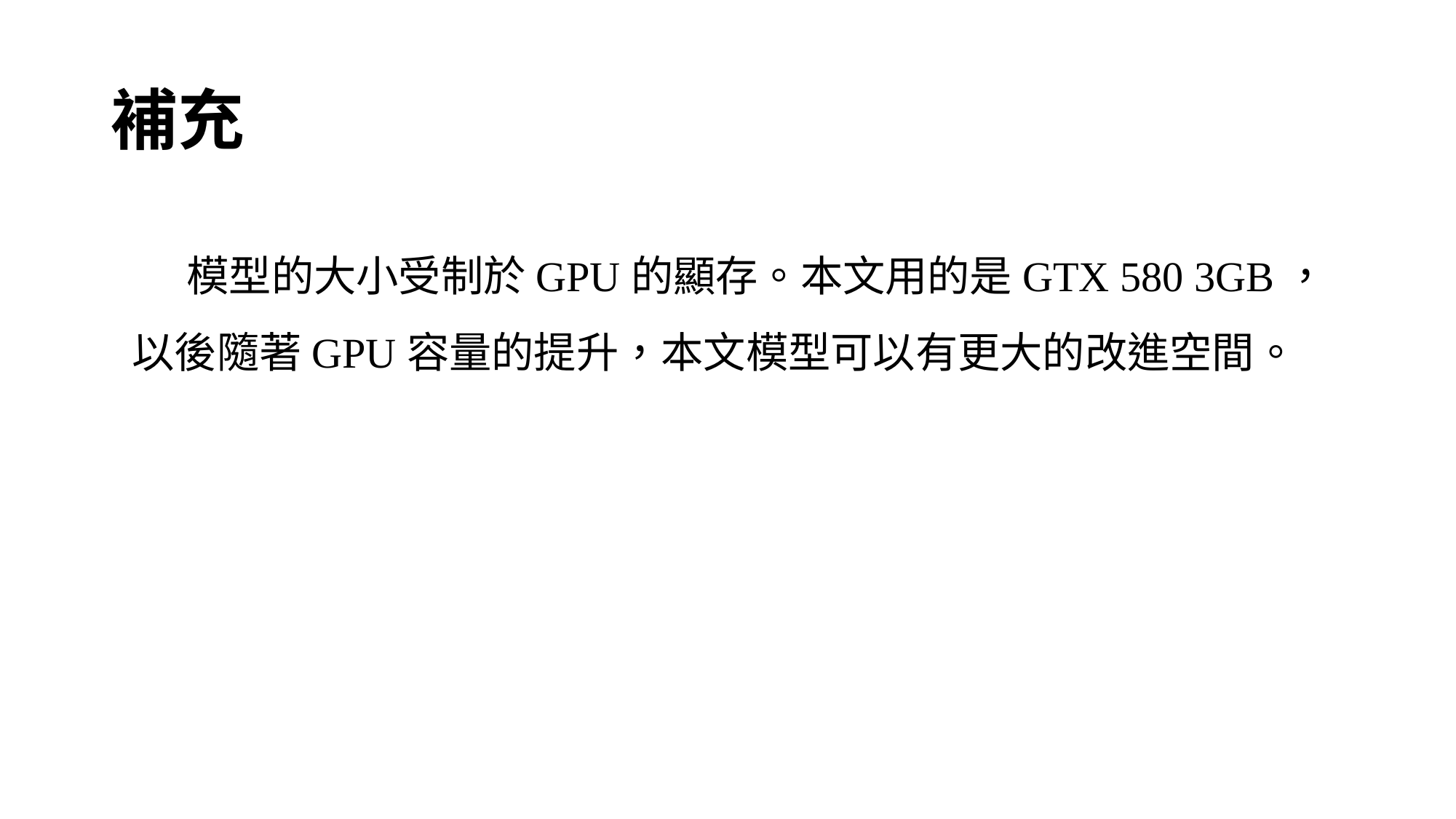

# 補充
模型的大小受制於GPU的顯存。本文用的是GTX 580 3GB，以後隨著GPU容量的提升，本文模型可以有更大的改進空間。